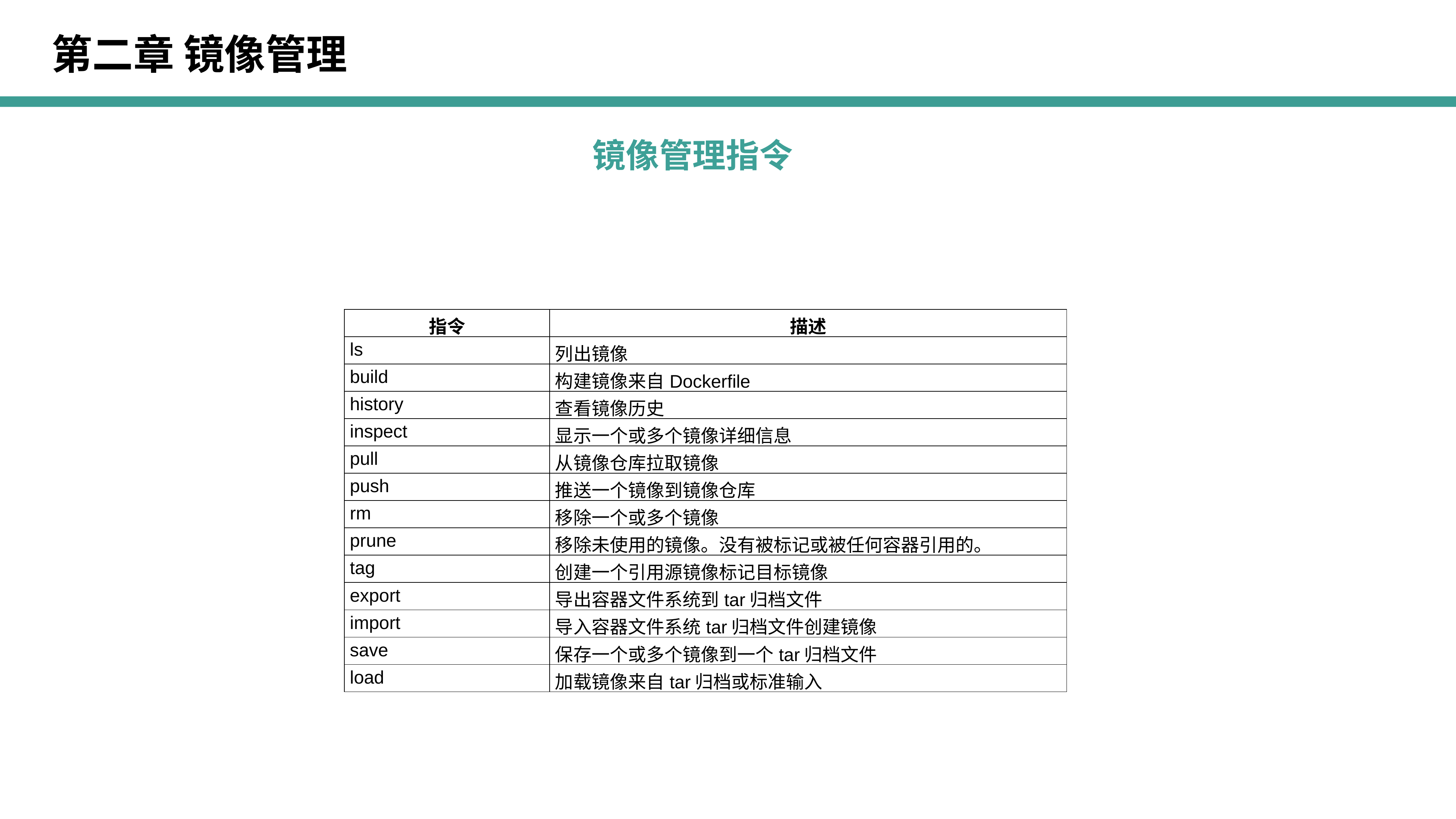

第二章 镜像管理

镜像管理指令
| 指令 | 描述 |
| --- | --- |
| ls | 列出镜像 |
| build | 构建镜像来自Dockerfile |
| history | 查看镜像历史 |
| inspect | 显示一个或多个镜像详细信息 |
| pull | 从镜像仓库拉取镜像 |
| push | 推送一个镜像到镜像仓库 |
| rm | 移除一个或多个镜像 |
| prune | 移除未使用的镜像。没有被标记或被任何容器引用的。 |
| tag | 创建一个引用源镜像标记目标镜像 |
| export | 导出容器文件系统到tar归档文件 |
| import | 导入容器文件系统tar归档文件创建镜像 |
| save | 保存一个或多个镜像到一个tar归档文件 |
| load | 加载镜像来自tar归档或标准输入 |